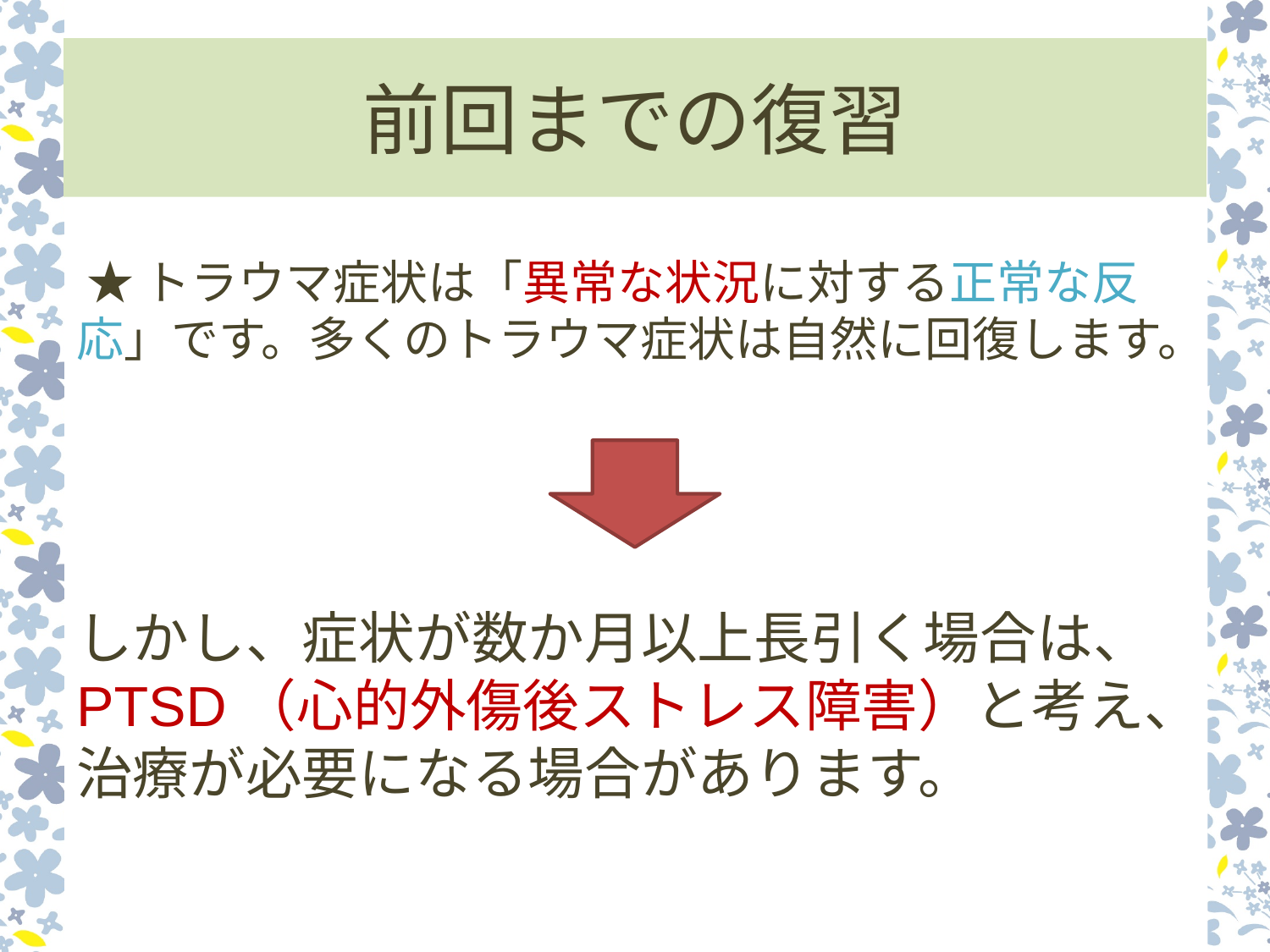

# 前回までの復習
 ★トラウマ症状は「異常な状況に対する正常な反応」です。多くのトラウマ症状は自然に回復します。

しかし、症状が数か月以上長引く場合は、PTSD（心的外傷後ストレス障害）と考え、治療が必要になる場合があります。